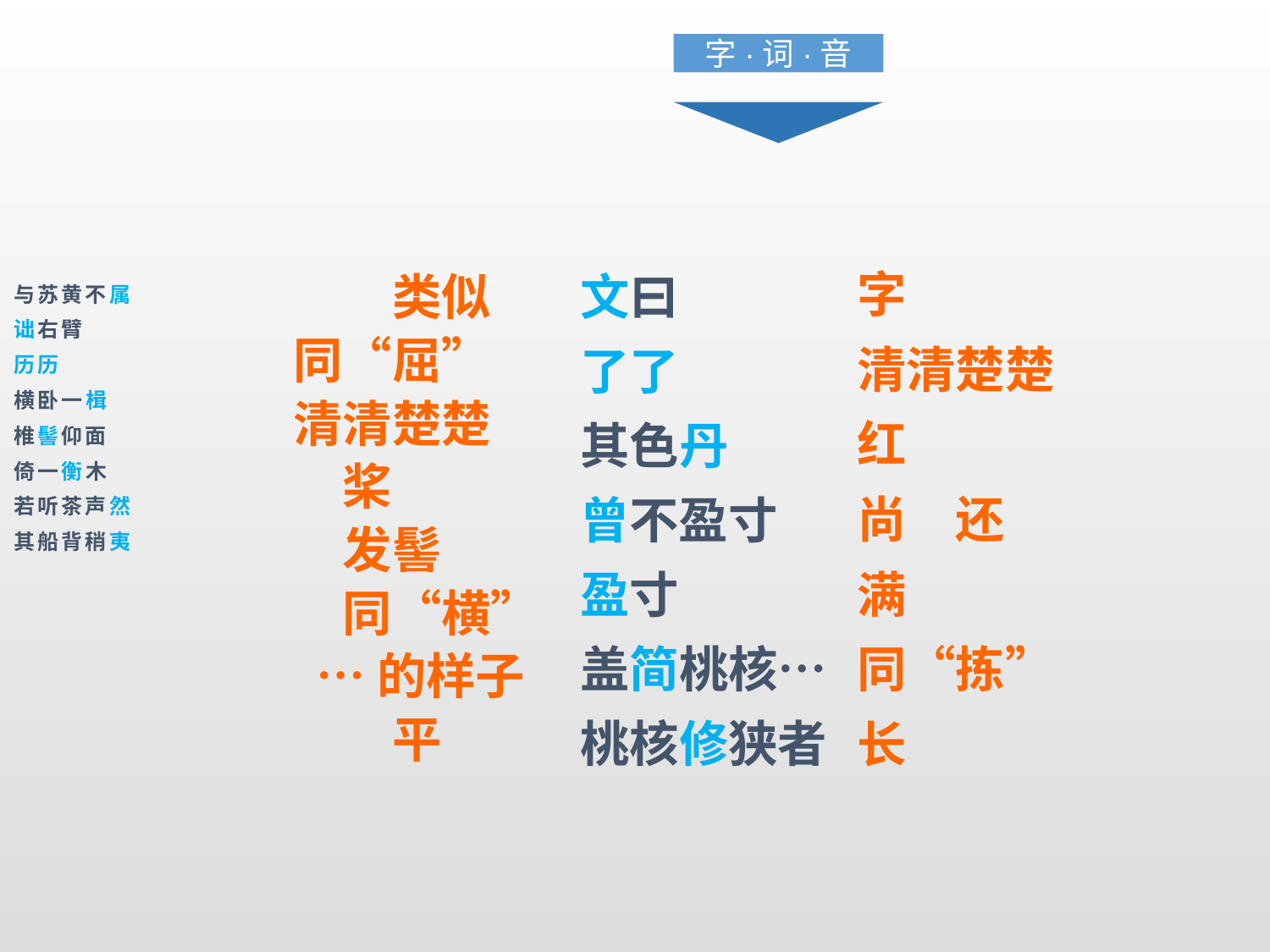

字·词·音

字
清清楚楚
红
尚　还
满
同“拣”
长
　　类似
同“屈”
清清楚楚
　桨
　发髻
　同“横”
  …的样子
　　平
文曰
了了
其色丹
曾不盈寸
盈寸
盖简桃核…
桃核修狭者

与苏黄不属
诎右臂
历历
横卧一楫
椎髻仰面
倚一衡木
若听茶声然
其船背稍夷